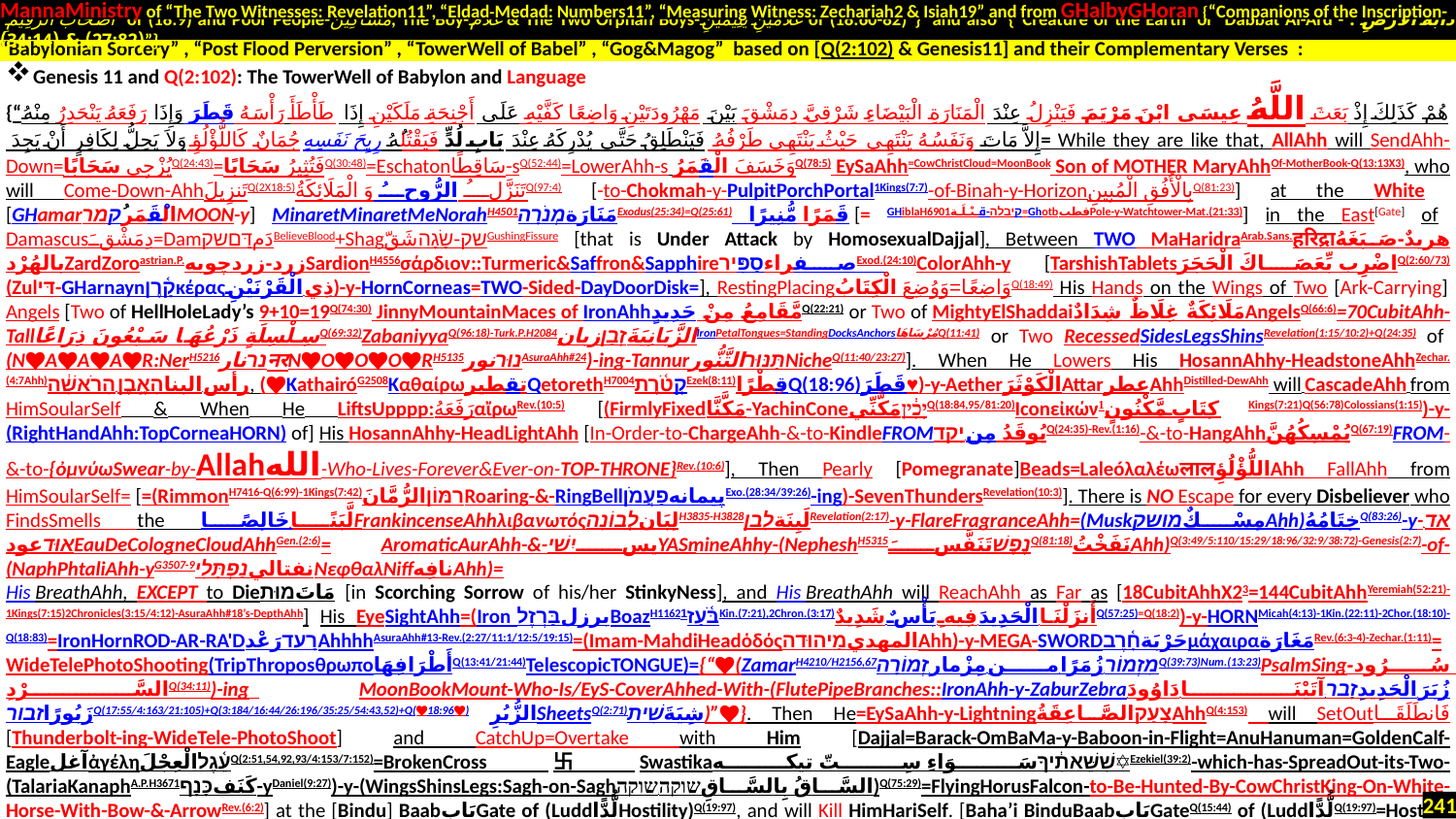

MannaMinistry of “The Two Witnesses: Revelation11”, “Eldad-Medad: Numbers11”, “Measuring Witness: Zechariah2 & Isiah19” and from GHalbyGHoran {“Companions of the Inscription-
 أَصْحَابَ الرَّقِيمِ  of (18:9) and Poor People-مَسَاكِينَ, The Boy-غُلَامُ & The Two Orphan Boys-غُلَامَيْنِ يَتِيمَيْنِ of (18:60-82)”}  and also  {“Creature of the Earth  or  Dabbat Al-Ard - دَابَّةُ الْأَرْضِ : (27:82) & (34:14)”}
.
Genesis 11 and Q(2:102): The TowerWell of Babylon and Language
{“هُمْ كَذَلِكَ إِذْ بَعَثَ اللَّهُ عِيسَى ابْنَ مَرْيَمَ فَيَنْزِلُ عِنْدَ الْمَنَارَةِ الْبَيْضَاءِ شَرْقِيَّ دِمَشْقَ بَيْنَ مَهْرُودَتَيْنِ وَاضِعًا كَفَّيْهِ عَلَى أَجْنِحَةِ مَلَكَيْنِ إِذَا طَأْطَأَ رَأْسَهُ قَطَرَ وَإِذَا رَفَعَهُ يَنْحَدِرُ مِنْهُ جُمَانٌ كَاللُّؤْلُؤِ وَلاَ يَحِلُّ لِكَافِرٍ أَنْ يَجِدَ رِيِحَ نَفَسِهِ إِلاَّ مَاتَ وَنَفَسُهُ يَنْتَهِي حَيْثُ يَنْتَهِي طَرْفُهُ فَيَنْطَلِقُ حَتَّى يُدْرِكَهُ عِنْدَ بَابِ لُدٍّ فَيَقْتُلُهُ= While they are like that, AllAhh will SendAhh-Down=يُزْجِي سَحَابًاQ(24:43)=فَتُثِيرُ سَحَابًاQ(30:48)=Eschatonسَاقِطًا-sQ(52:44)=LowerAhh-s وَخَسَفَ الْقَمَرُQ(78:5) EySaAhh=CowChristCloud=MoonBook Son of MOTHER MaryAhhOf-MotherBook-Q(13:13X3), who will Come-Down-AhhتَنزِيلَQ(2X18:5)تَنَزَّلُ الرُّوحُ وَ الْمَلَائِكَةُQ(97:4) [-to-Chokmah-y-PulpitPorchPortal1Kings(7:7)-of-Binah-y-Horizonبِالْأُفُقِ الْمُبِينِQ(81:23)] at the White [GHamarالْقَمَرُקמרMOON-y] MinaretMinaretMeNorahH4501مَنَارَةמְנֹרָהExodus(25:34)=Q(25:61) قَمَرًا مُّنِيرًا [= GHiblaH6901قِـبْـلَـة‬‎-קיבלה=GhotbقطبPole-y-Watchtower-Mat.(21:33)] in the East[Gate] of Damascusدِمَشْقَ=DamدَمדָּםשקBelieveBlood+Shagשק-שָׂגָהشَقّGushingFissure [that is Under Attack by HomosexualDajjal], Between TWO MaHaridraArab.Sans.हरिद्राهريدٌ-صَبَغَهُ بالهُرْدZardZoroastrian.P.زرد-زردچوبهSardionH4556σάρδιον::Turmeric&Saffron&SapphireصفراءסַפִּירExod.(24:10)ColorAhh-y [TarshishTabletsاضْرِب بِّعَصَاكَ الْحَجَرَQ(2:60/73)(Zulדִּי-GHarnaynקָ֫רֶןκέραςذِي الْقَرْنَيْنِ)-y-HornCorneas=TWO-Sided-DayDoorDisk=], RestingPlacingوَاضِعًا=وَوُضِعَ الْكِتَابُQ(18:49) His Hands on the Wings of Two [Ark-Carrying] Angels [Two of HellHoleLady’s 9+10=19Q(74:30) JinnyMountainMaces of IronAhhمَّقَامِعُ مِنْ حَدِيدٍQ(22:21) or Two of MightyElShaddaiمَلَائِكَةٌ غِلَاظٌ شِدَادٌAngelsQ(66:6)=70CubitAhh-Tallسِلْسِلَةٍ ذَرْعُهَا سَبْعُونَ ذِرَاعًاQ(69:32)ZabaniyyaQ(96:18)-Turk.P.H2084الزَّبَانِيَةَזְבַןزبانIronPetalTongues=StandingDocksAnchorsمُرْسَاهَاQ(11:41) or Two RecessedSidesLegsShinsRevelation(1:15/10:2)+Q(24:35) of (N♥A♥A♥A♥R:NerH5216נֵרنارनरN♥O♥O♥O♥RH5135נוּרنورAsuraAhh#24)-ing-TannurתַּנּוּרالتَّنُّورNicheQ(11:40/23:27)]. When He Lowers His HosannAhhy-HeadstoneAhhZechar.(4:7Ahh)رأس البناהָאֶ֣בֶן הָרֹאשָׁ֔ה, (♥KathairóG2508ΚαθαίρωتقطیرQetorethH7004קְטֹ֫רֶתEzek(8:11)قِطْرًاQ(18:96)قَطَرَ♥)-y-AetherالْكَوْثَرَAttarعطرAhhDistilled-DewAhh will CascadeAhh from HimSoularSelf & When He LiftsUpppp:رَفَعَهُαἴρωRev.(10:5) [(FirmlyFixedمَكَّنَّا-YachinConeיָכִ֔יןمَكَّنِّيQ(18:84,95/81:20)Iconεἰκώνكِتَابٍ مَّكْنُونٍ1Kings(7:21)Q(56:78)Colossians(1:15))-y-(RightHandAhh:TopCorneaHORN) of] His HosannAhhy-HeadLightAhh [In-Order-to-ChargeAhh-&-to-KindleFROMيُوقَدُ مِن.יָקַדQ(24:35)-Rev.(1:16)-&-to-HangAhhيُمْسِكُهُنَّQ(67:19)FROM-&-to-{ὀμνύωSwear-by-Allahالله-Who-Lives-Forever&Ever-on-TOP-THRONE}Rev.(10:6)], Then Pearly [Pomegranate]Beads=LaleóλαλέωलालاللُّؤْلُؤِAhh FallAhh from HimSoularSelf= [=(RimmonH7416-Q(6:99)-1Kings(7:42)רִמּוֹןالرُّمَّانَRoaring-&-RingBellپیمانهפַעֲמֹןExo.(28:34/39:26)-ing)-SevenThundersRevelation(10:3)]. There is NO Escape for every Disbeliever who FindsSmells the لَّبَنًا خَالِصًاFrankincenseAhhλιβανωτόςلِبَانלְבוֹנָהH3835-H3828لَبِنَةלָבַןRevelation(2:17)-y-FlareFragranceAhh=(MuskمِسْكٌמושקAhh)خِتَامُهُQ(83:26)-y-אֵד.אוּדعودEauDeCologneCloudAhhGen.(2:6)= AromaticAurAhh-&-یسיִשַׁיYASmineAhhy-(NepheshH5315נֶפֶשׁتَنَفَّسَQ(81:18)نَفَخْتُAhh)Q(3:49/5:110/15:29/18:96/32:9/38:72)-Genesis(2:7)-of-(NaphPhtaliAhh-yG3507-9نفتاليנַפְתָּלִיΝεφθαλNiffنافِهAhh)=
His BreathAhh, EXCEPT to Dieمَاتَמוּת [in Scorching Sorrow of his/her StinkyNess], and His BreathAhh will ReachAhh as Far as [18CubitAhhX23=144CubitAhhYeremiah(52:21)-1Kings(7:15)2Chronicles(3:15/4:12)-AsuraAhh#18’s-DepthAhh] His EyeSightAhh=(IronبرزلבַּרְזֶלBoazH1162בֹּ֫עַז1Kin.(7:21),2Chron.(3:17)أَنزَلْنَا الْحَدِيدَ فِيهِ بَأْسٌ شَدِيدٌQ(57:25)=Q(18:2))-y-HORNMicah(4:13)-1Kin.(22:11)-2Chor.(18:10)-Q(18:83)=IronHornROD-AR-RA'DרָעדرَعْدAhhhhAsuraAhh#13-Rev.(2:27/11:1/12:5/19:15)=(Imam-MahdiHeadὁδόςالمهديמַיהוּדהAhh)-y-MEGA-SWORDحَرْبَةחָ֫רֶבμάχαιραمَغَارَةRev.(6:3-4)-Zechar.(1:11)= WideTelePhotoShooting(TripThroposθρωποأَطْرَافِهَاQ(13:41/21:44)TelescopicTONGUE)={“♥(ZamarH4210/H2156,67מִזְמוֹר.زُمَرًا من مِزْمار.זְמוֹרָהQ(39:73)Num.(13:23)PsalmSingسُرُود-السَّرْدِQ(34:11))-ing MoonBookMount-Who-Is/EyS-CoverAhhed-With-(FlutePipeBranches::IronAhh-y-ZaburZebraزُبَرَ الْحَدِيدِזָבר-آتَيْنَا دَاوُودَ زَبُورًاזבורQ(17:55/4:163/21:105)+Q(3:184/16:44/26:196/35:25/54:43,52)+Q(♥18:96♥) الزُّبُرِSheetsQ(2:71)شِيَةَשִׁית)”♥}. Then He=EySaAhh-y-LightningצָעַקالصَّاعِقَةُAhhQ(4:153) will SetOutفَانطَلَقَا [Thunderbolt-ing-WideTele-PhotoShoot] and CatchUp=Overtake with Him [Dajjal=Barack-OmBaMa-y-Baboon-in-Flight=AnuHanuman=GoldenCalf-Eagleآغلἀγέληעֵ֫גֶלالْعِجْلَQ(2:51,54,92,93/4:153/7:152)=BrokenCross卐Swastikaשִׁשֵּׁאתִ֔יךָسَوَاءِ سِتّ تیکه✡Ezekiel(39:2)-which-has-SpreadOut-its-Two-(TalariaKanaphA.P.H3671كَنَفכָּנָף-yDaniel(9:27))-y-(WingsShinsLegs:Sagh-on-Saghالسَّاقُ بِالسَّاقِשוקה.שוקה)Q(75:29)=FlyingHorusFalcon-to-Be-Hunted-By-CowChristKing-On-White-Horse-With-Bow-&-ArrowRev.(6:2)] at the [Bindu] BaabبَابِGate of (LuddلُّدًّاHostility)Q(19:97), and will Kill HimHariSelf. [Baha’i BinduBaabبَابِGateQ(15:44) of (LuddلُّدًّاQ(19:97)=Hostile-HellHole=(GibeonH1391גִּבְעוֹןجبعون:JobbaetA.P.جُبَّاعَةٌ-جَابَ)-y-RectalPocketPit=PerforatedQliphoth-of-CursedKrishnaScratch) is Where (VarunaवरुणBarunP.Malayوارون-بارون::Hermes)-y-हरित्HarootهَارُوتَQ(2:102)HoopoeالْهُدْهُدَQ(27:20) and  ShebaH7614سَبَإٍשְׁבָאQueenQ(27:22) of ShabahH7617سَبَىשָׁבָהSUB-Leveled-Captives Came Out of Ashphalשָׁפָלأَسْفَلَ-y-DarkDarakaदुर्गाדָּרַךالدَّرْكِ الْأَسْفَلِδράκων.دَرَكًاQ(4:145/20:77)-(Siddimשִׂדִּיםأسْوَدसिद्धShadow)-Valley-of-(Anakimएणकעֲנָקعُنُق)-y-Ants in Order to Present Themselves to
“Babylonian Sorcery” , “Post Flood Perversion” , “TowerWell of Babel” , “Gog&Magog”  based on [Q(2:102) & Genesis11] and their Complementary Verses  :
241